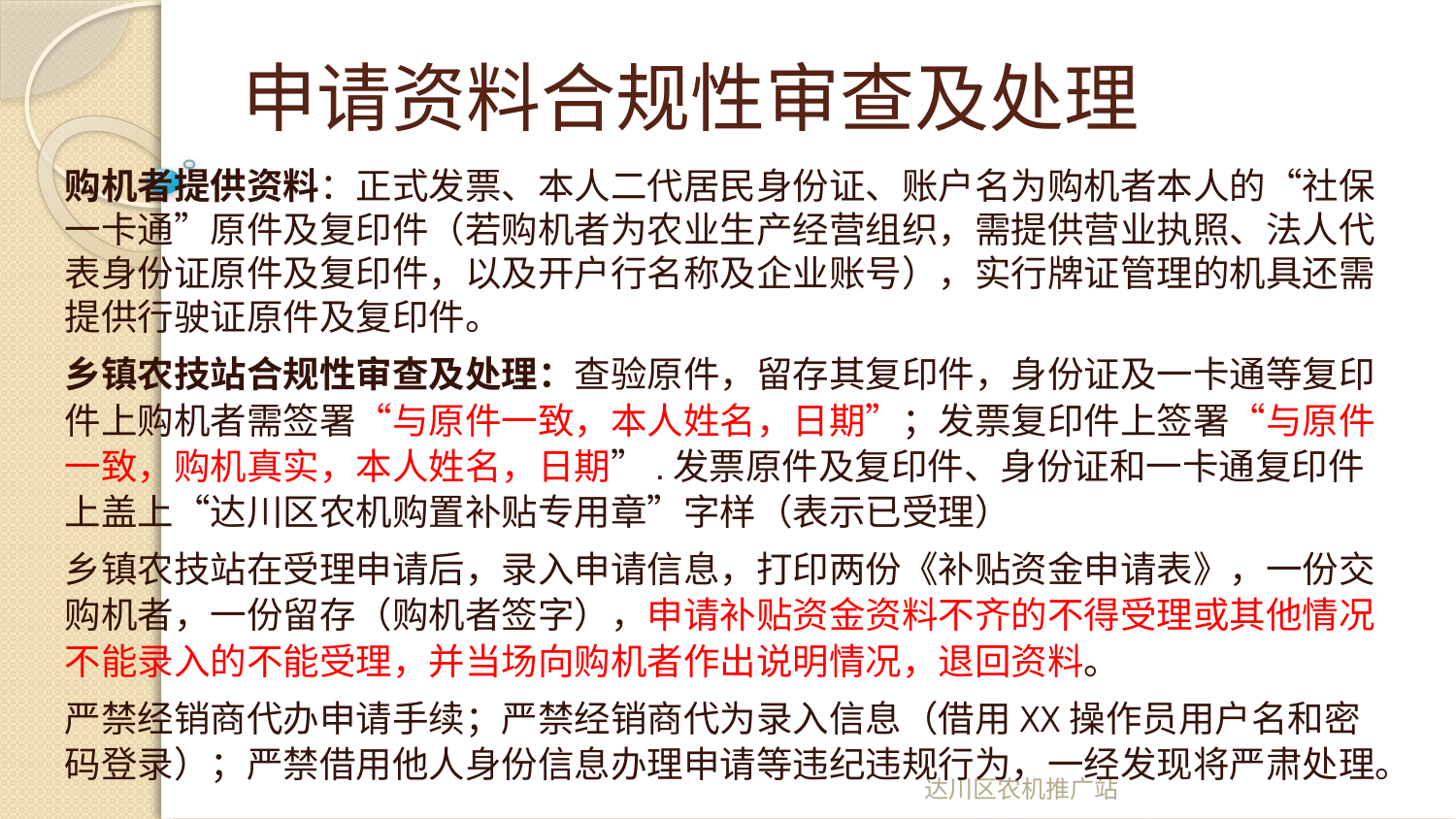

# 申请资料合规性审查及处理
购机者提供资料：正式发票、本人二代居民身份证、账户名为购机者本人的“社保一卡通”原件及复印件（若购机者为农业生产经营组织，需提供营业执照、法人代表身份证原件及复印件，以及开户行名称及企业账号），实行牌证管理的机具还需提供行驶证原件及复印件。
乡镇农技站合规性审查及处理：查验原件，留存其复印件，身份证及一卡通等复印件上购机者需签署“与原件一致，本人姓名，日期”；发票复印件上签署“与原件一致，购机真实，本人姓名，日期”.发票原件及复印件、身份证和一卡通复印件上盖上“达川区农机购置补贴专用章”字样（表示已受理）
乡镇农技站在受理申请后，录入申请信息，打印两份《补贴资金申请表》，一份交购机者，一份留存（购机者签字），申请补贴资金资料不齐的不得受理或其他情况不能录入的不能受理，并当场向购机者作出说明情况，退回资料。
严禁经销商代办申请手续；严禁经销商代为录入信息（借用XX操作员用户名和密码登录）；严禁借用他人身份信息办理申请等违纪违规行为，一经发现将严肃处理。

达川区农机推广站